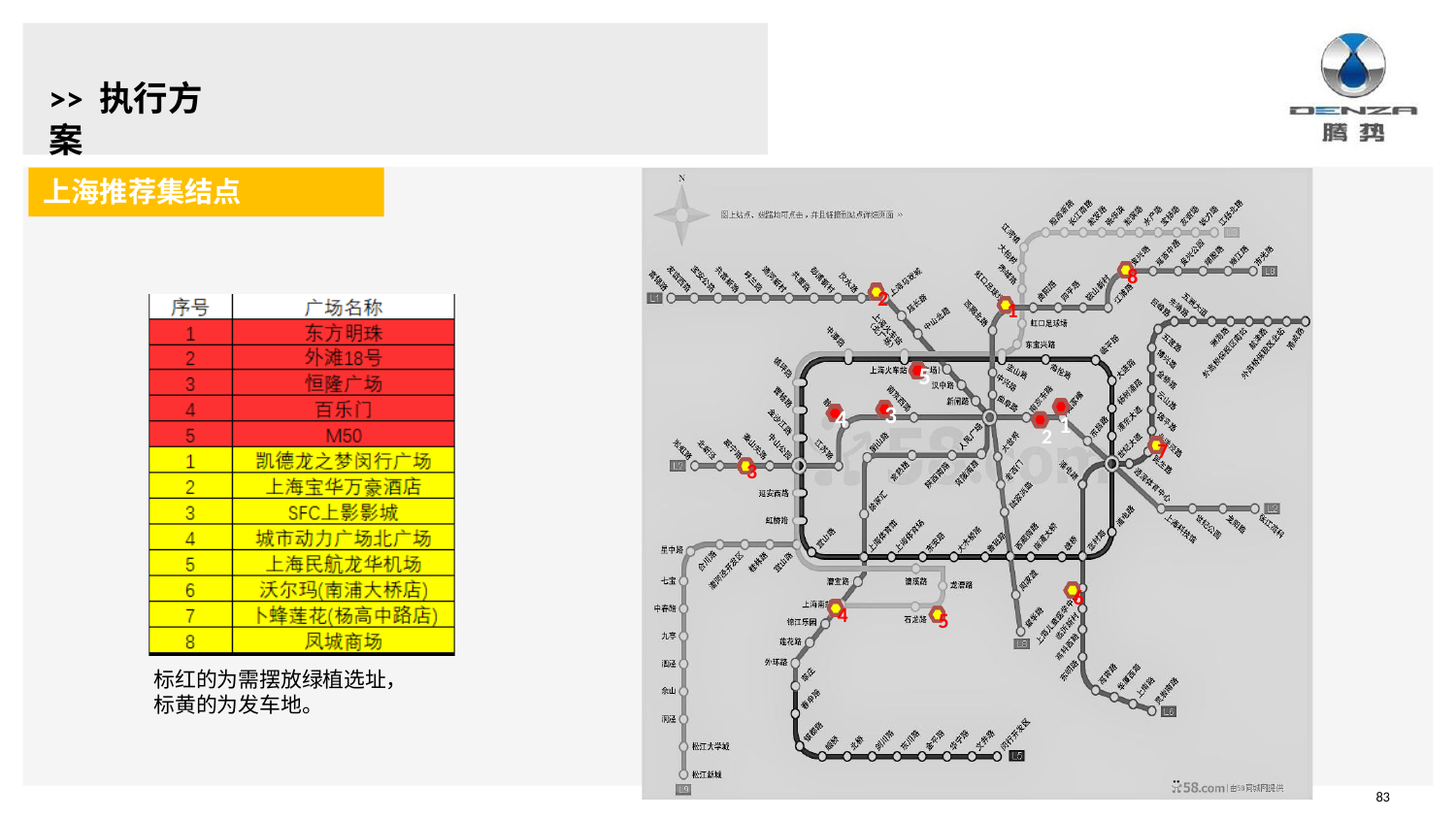

# >> 执行方案

上海推荐集结点
8

2

1

5

2 1
3

4

7

3

6

4

5

标红的为需摆放绿植选址， 标黄的为发车地。
83